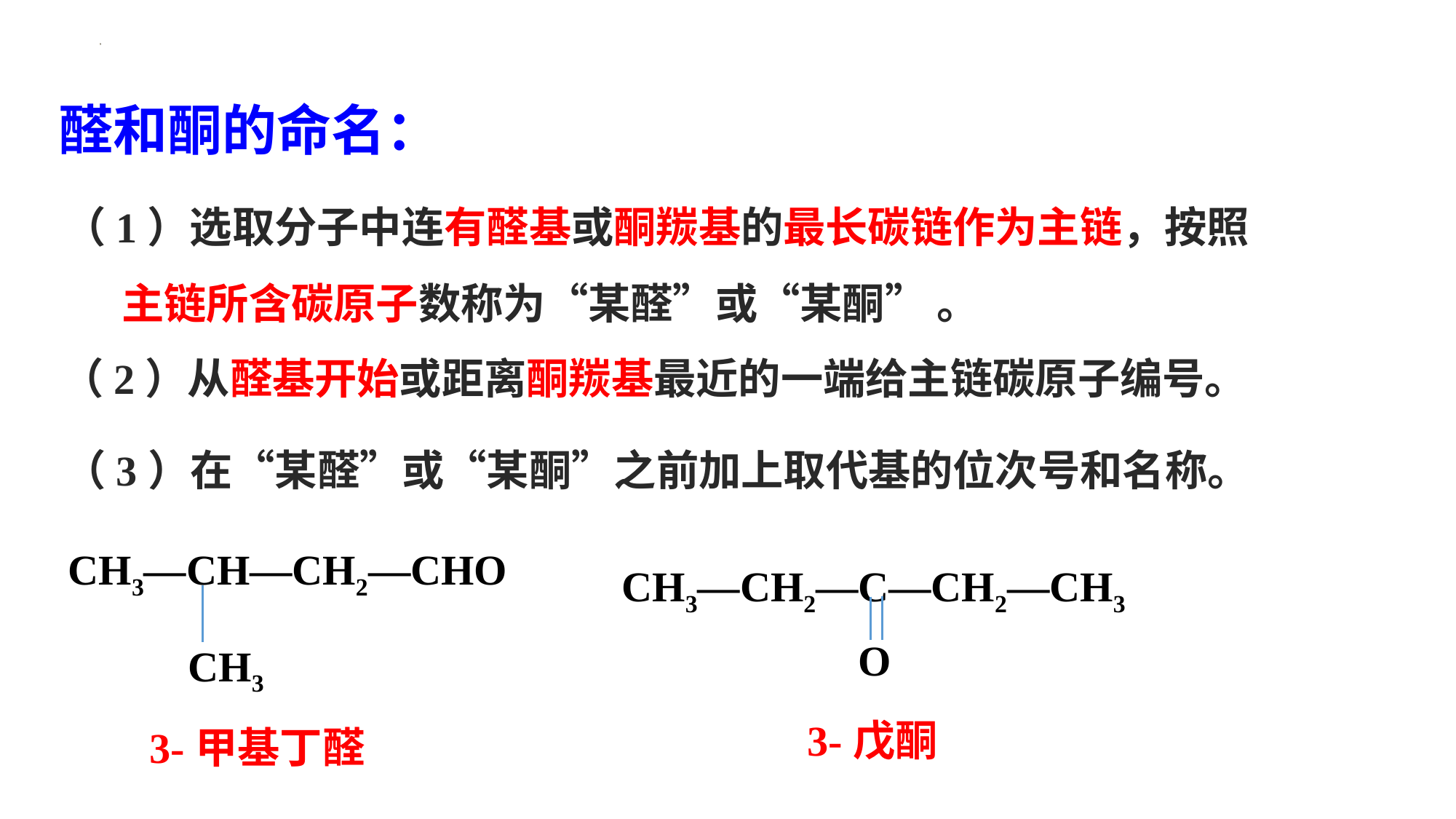

醛和酮的命名：
（1）选取分子中连有醛基或酮羰基的最长碳链作为主链，按照
     主链所含碳原子数称为“某醛”或“某酮” 。
（2）从醛基开始或距离酮羰基最近的一端给主链碳原子编号。
（3）在“某醛”或“某酮”之前加上取代基的位次号和名称。
CH3—CH—CH2—CHO
CH3
CH3—CH2—C—CH2—CH3
O
3-戊酮
3-甲基丁醛